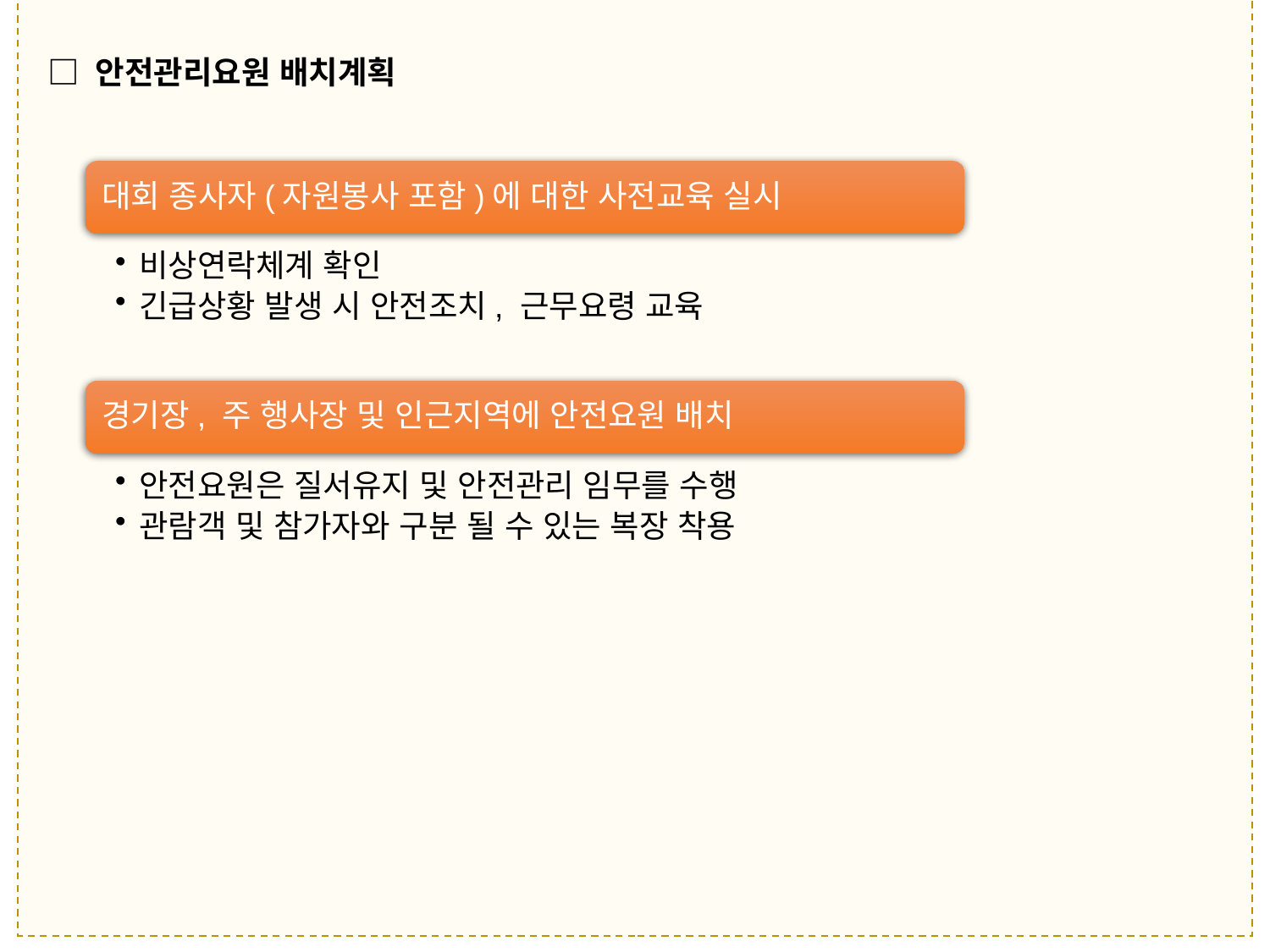

□ 안전관리요원 배치계획
대회 종사자(자원봉사 포함)에 대한 사전교육 실시
비상연락체계 확인
긴급상황 발생 시 안전조치, 근무요령 교육
경기장, 주 행사장 및 인근지역에 안전요원 배치
안전요원은 질서유지 및 안전관리 임무를 수행
관람객 및 참가자와 구분 될 수 있는 복장 착용